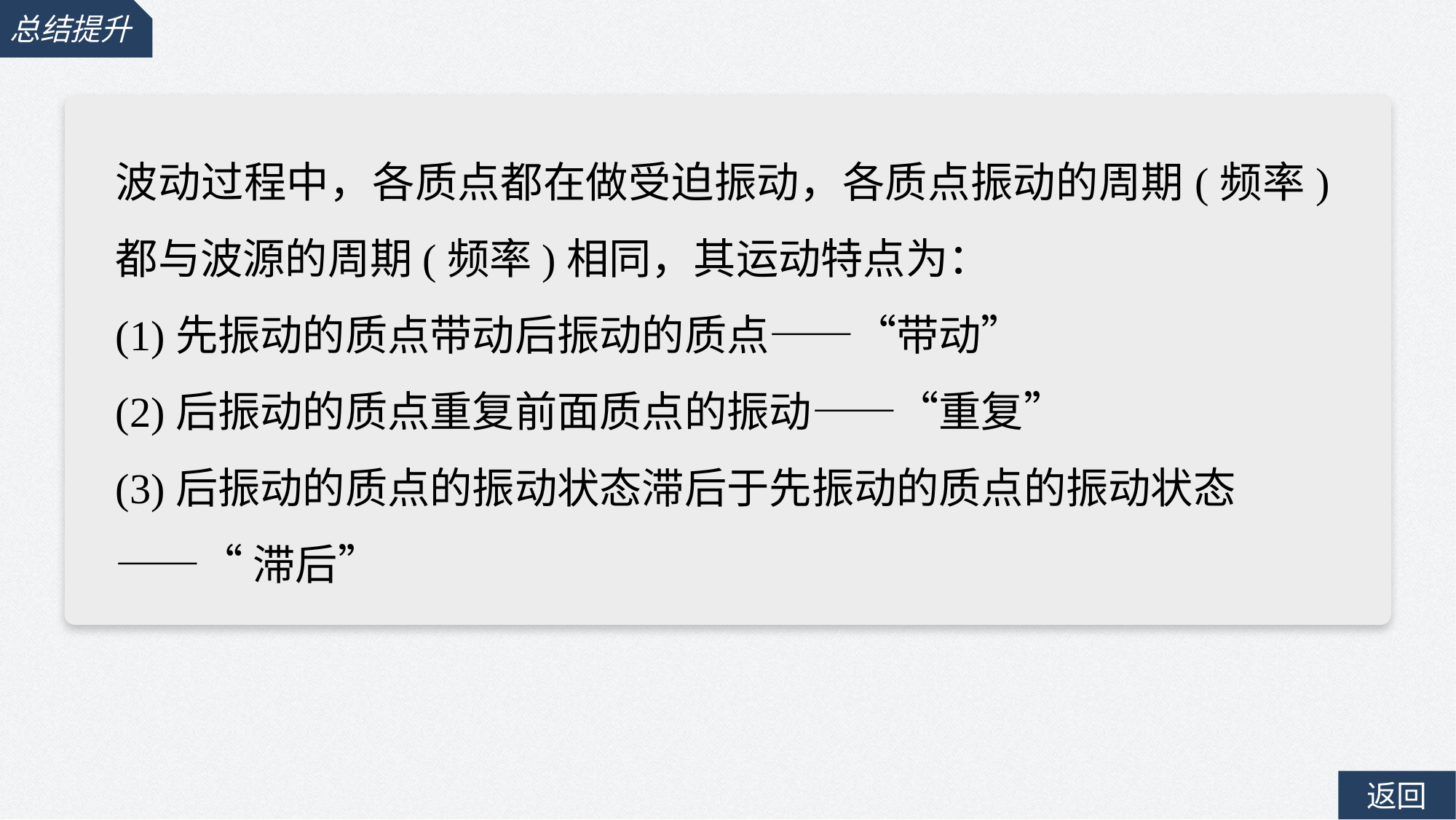

总结提升

波动过程中，各质点都在做受迫振动，各质点振动的周期(频率)都与波源的周期(频率)相同，其运动特点为：
(1)先振动的质点带动后振动的质点——“带动”
(2)后振动的质点重复前面质点的振动——“重复”
(3)后振动的质点的振动状态滞后于先振动的质点的振动状态
——“滞后”
返回